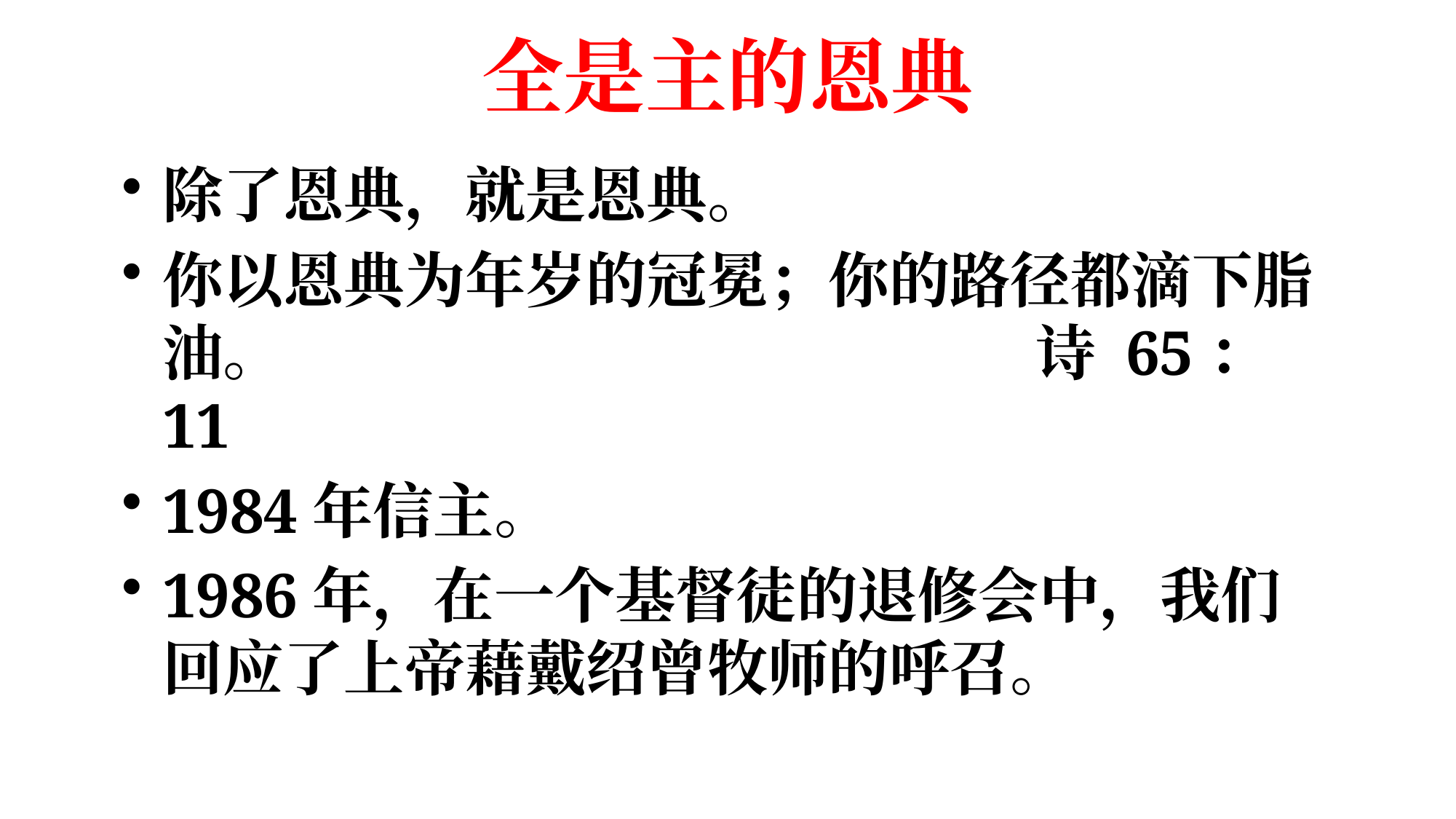

# 全是主的恩典
除了恩典，就是恩典。
你以恩典为年岁的冠冕；你的路径都滴下脂油。							诗 65：11
1984年信主。
1986年，在一个基督徒的退修会中，我们回应了上帝藉戴绍曾牧师的呼召。